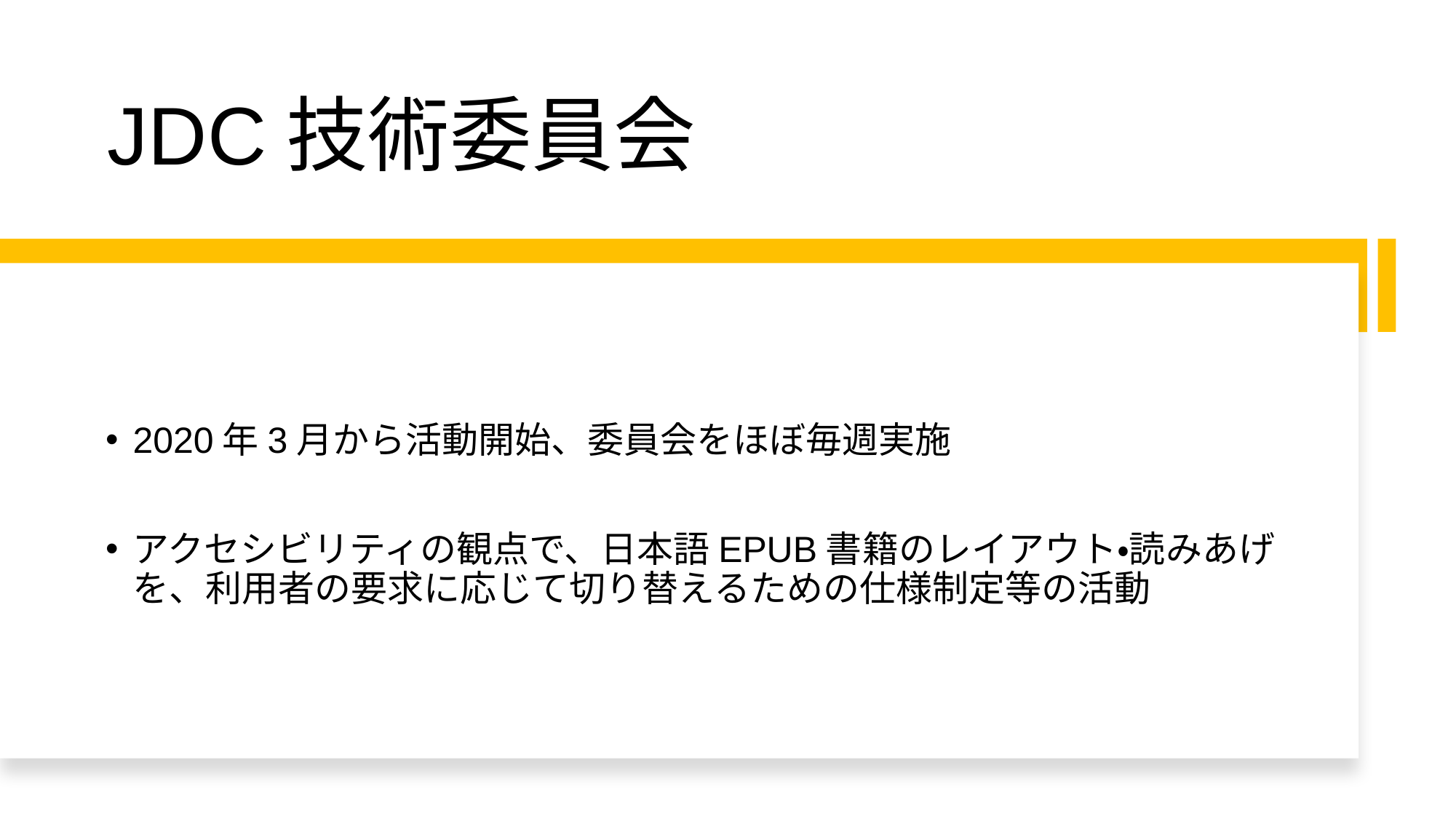

# JDC技術委員会

2020年3月から活動開始、委員会をほぼ毎週実施

アクセシビリティの観点で、日本語EPUB書籍のレイアウト・読みあげを、利用者の要求に応じて切り替えるための仕様制定等の活動